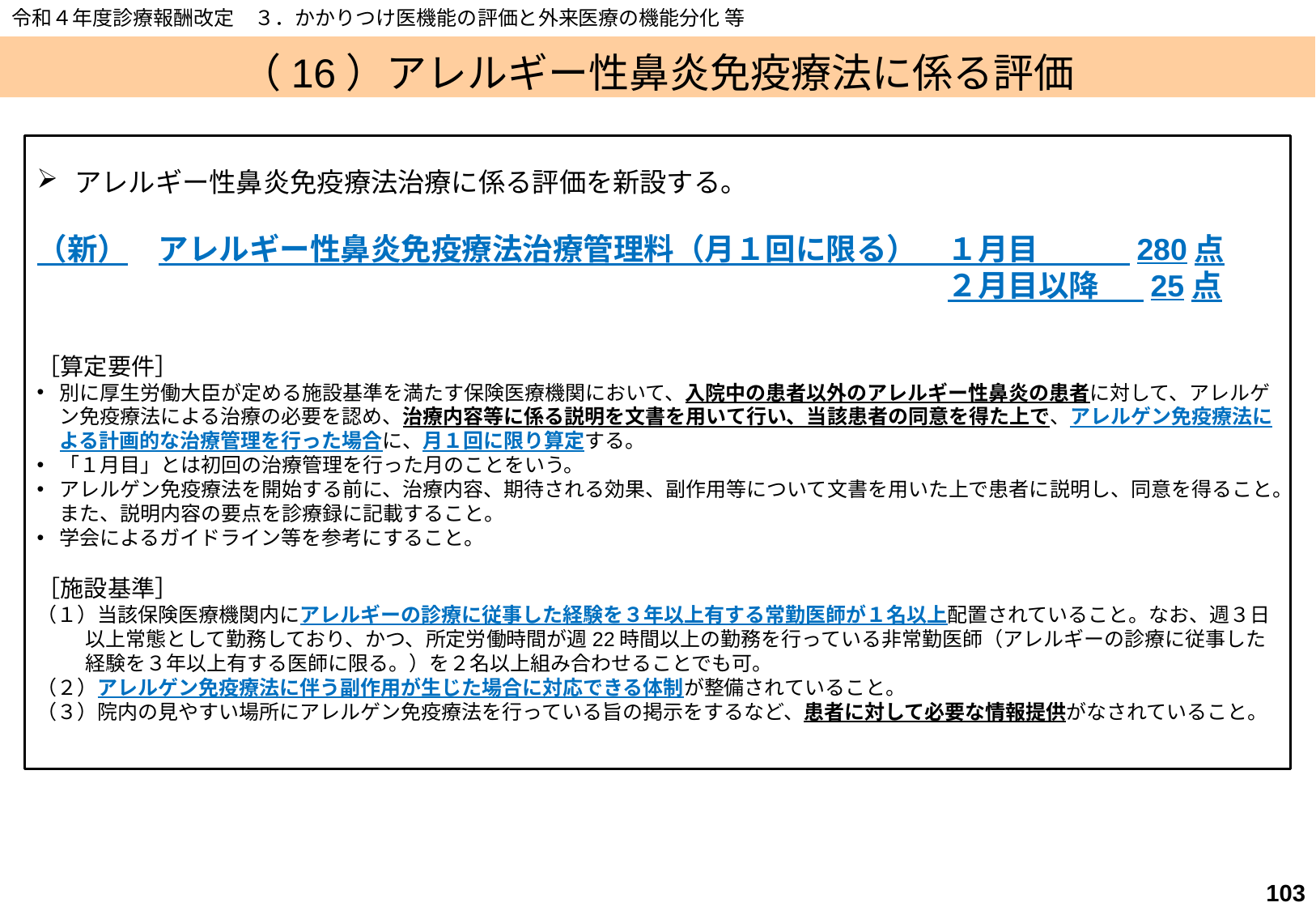

令和４年度診療報酬改定　３．かかりつけ医機能の評価と外来医療の機能分化 等
# （16）アレルギー性鼻炎免疫療法に係る評価

アレルギー性鼻炎免疫療法治療に係る評価を新設する。

（新）	アレルギー性鼻炎免疫療法治療管理料（月１回に限る）　１月目　　　280点　					　　		　　２月目以降　  25点

［算定要件］
別に厚生労働大臣が定める施設基準を満たす保険医療機関において、入院中の患者以外のアレルギー性鼻炎の患者に対して、アレルゲン免疫療法による治療の必要を認め、治療内容等に係る説明を文書を用いて行い、当該患者の同意を得た上で、アレルゲン免疫療法による計画的な治療管理を行った場合に、月１回に限り算定する。
「１月目」とは初回の治療管理を行った月のことをいう。
アレルゲン免疫療法を開始する前に、治療内容、期待される効果、副作用等について文書を用いた上で患者に説明し、同意を得ること。また、説明内容の要点を診療録に記載すること。
学会によるガイドライン等を参考にすること。

［施設基準］
（１）当該保険医療機関内にアレルギーの診療に従事した経験を３年以上有する常勤医師が１名以上配置されていること。なお、週３日以上常態として勤務しており、かつ、所定労働時間が週22時間以上の勤務を行っている非常勤医師（アレルギーの診療に従事した経験を３年以上有する医師に限る。）を２名以上組み合わせることでも可。
（２）アレルゲン免疫療法に伴う副作用が生じた場合に対応できる体制が整備されていること。
（３）院内の見やすい場所にアレルゲン免疫療法を行っている旨の掲示をするなど、患者に対して必要な情報提供がなされていること。